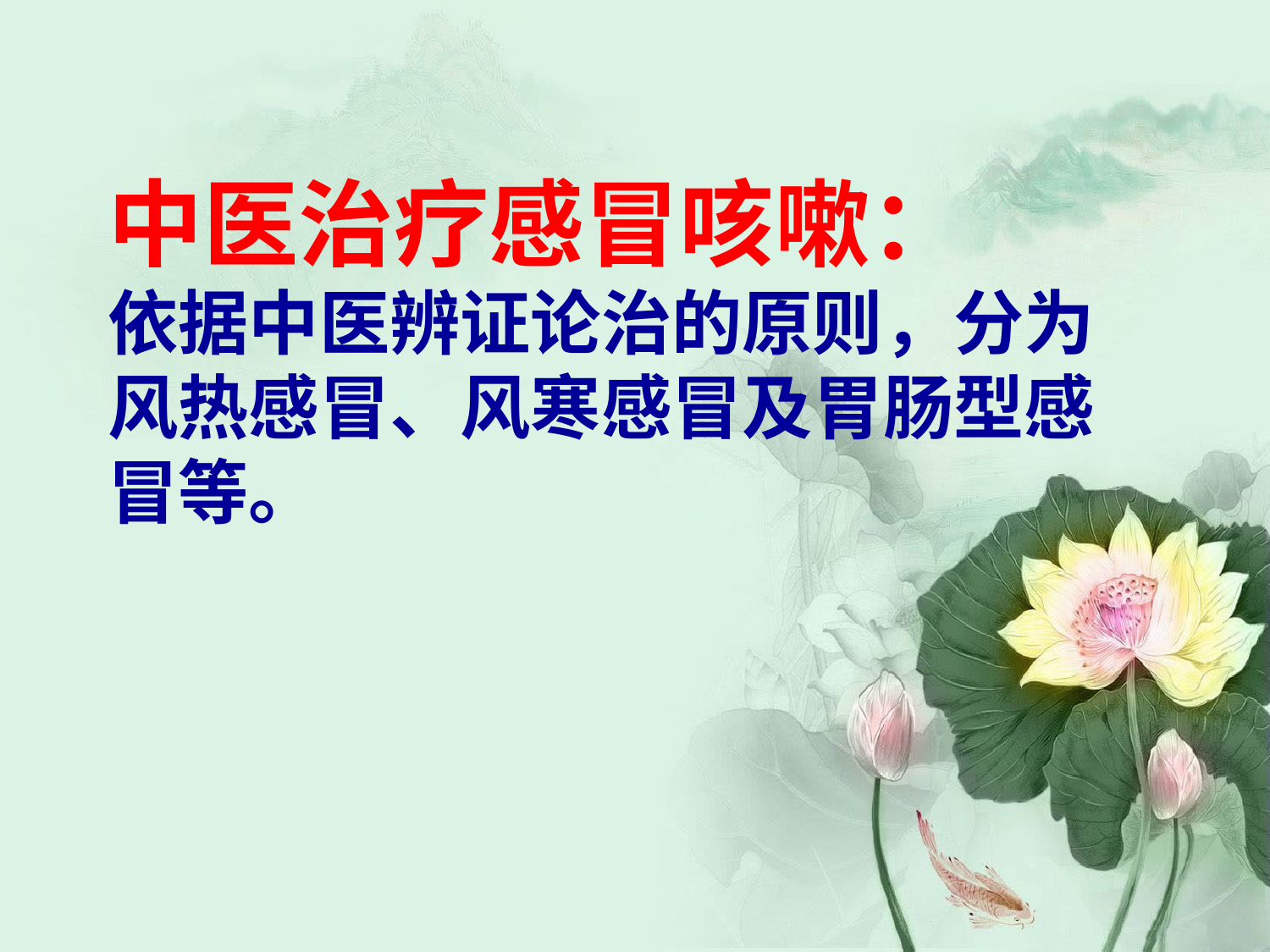

# 中医治疗感冒咳嗽： 依据中医辨证论治的原则，分为风热感冒、风寒感冒及胃肠型感冒等。